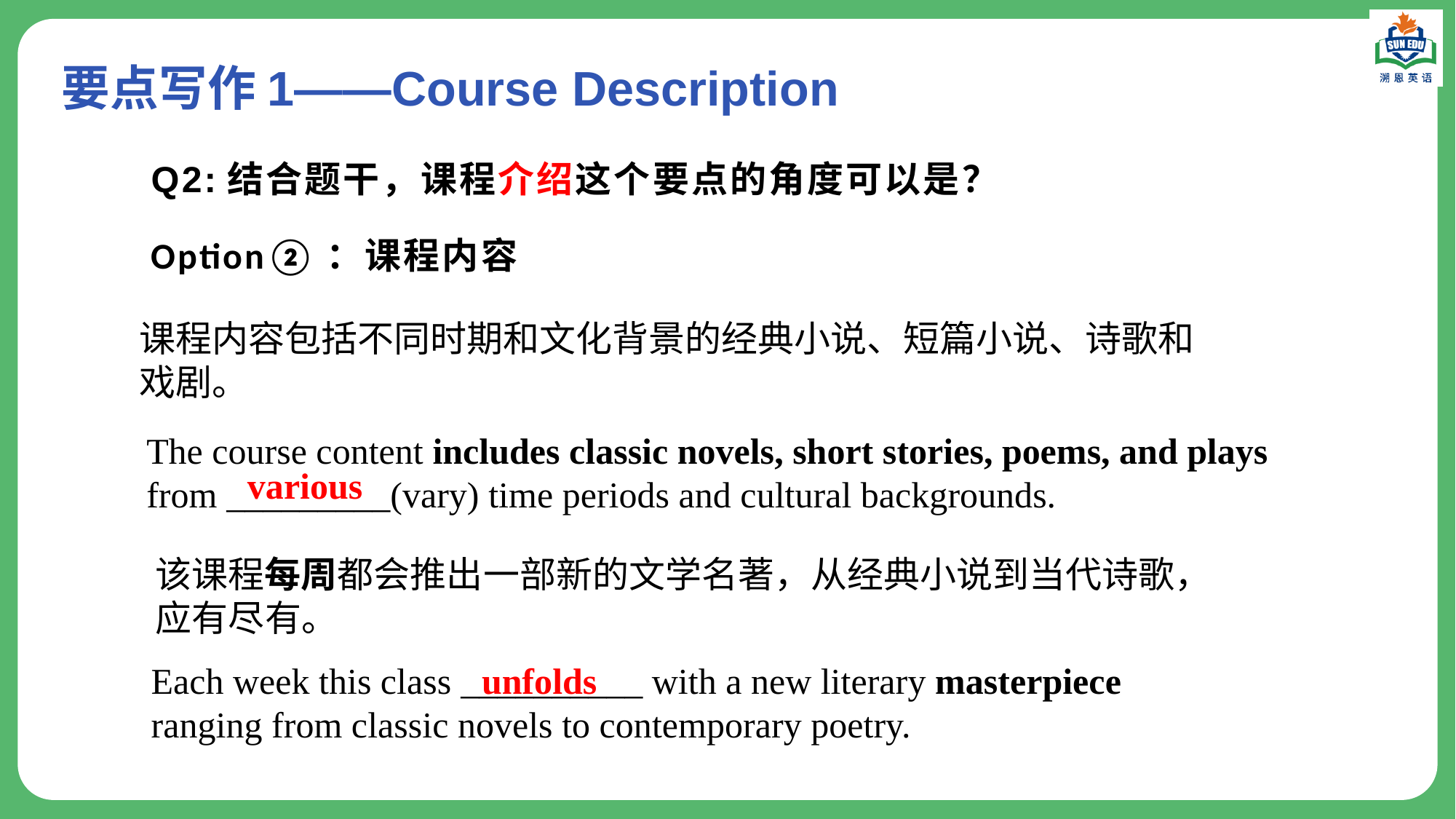

# 要点写作1——Course Description
Q2:结合题干，课程介绍这个要点的角度可以是？

Option②：课程内容
课程内容包括不同时期和文化背景的经典小说、短篇小说、诗歌和戏剧。
The course content includes classic novels, short stories, poems, and plays from _________(vary) time periods and cultural backgrounds.
various
该课程每周都会推出一部新的文学名著，从经典小说到当代诗歌，应有尽有。
Each week this class __________ with a new literary masterpiece ranging from classic novels to contemporary poetry.
unfolds